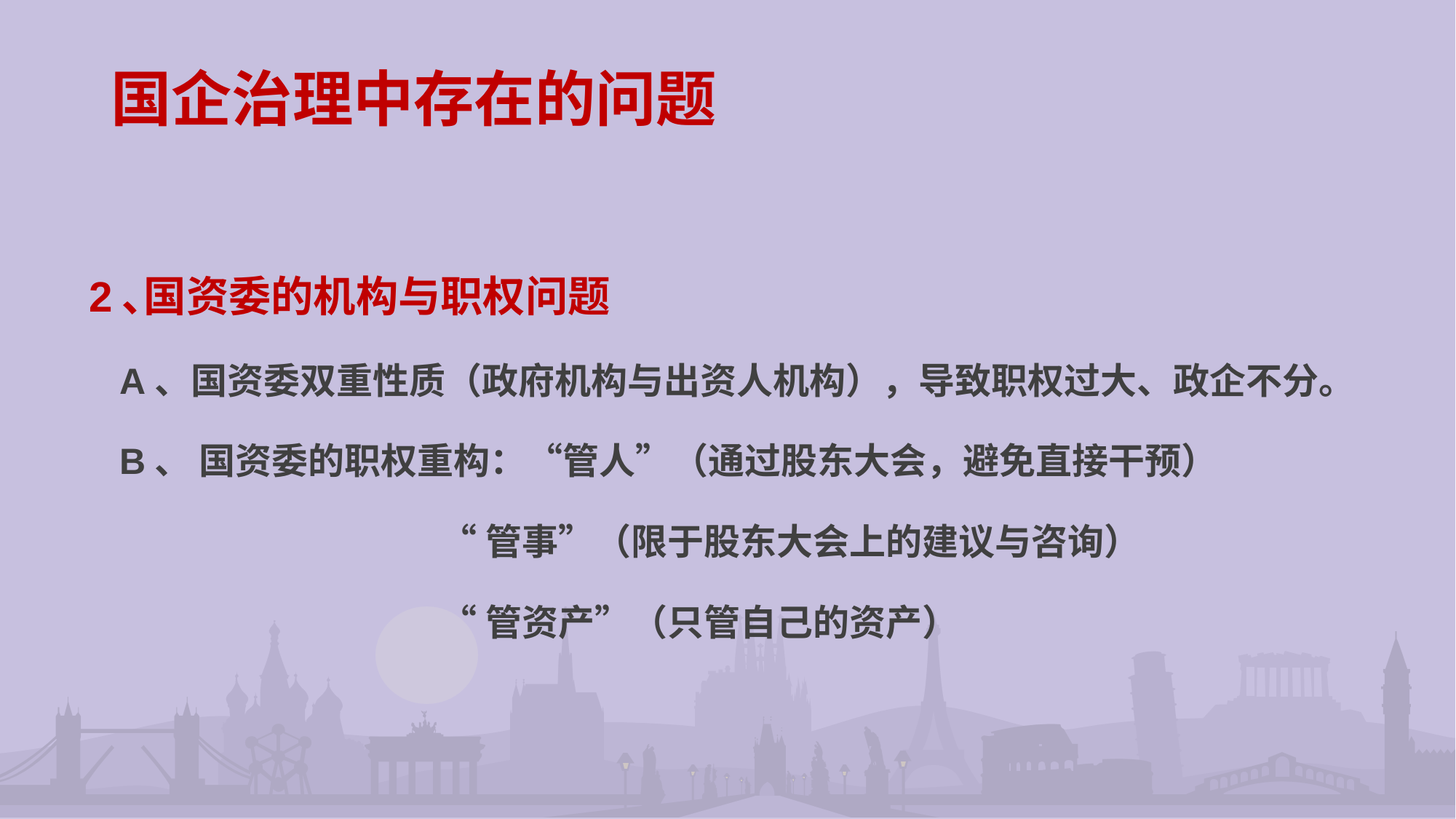

# 国企治理中存在的问题
2､国资委的机构与职权问题
   A、国资委双重性质（政府机构与出资人机构），导致职权过大、政企不分。
   B、 国资委的职权重构：“管人”（通过股东大会，避免直接干预）
                                           “管事”（限于股东大会上的建议与咨询）
                                           “管资产”（只管自己的资产）